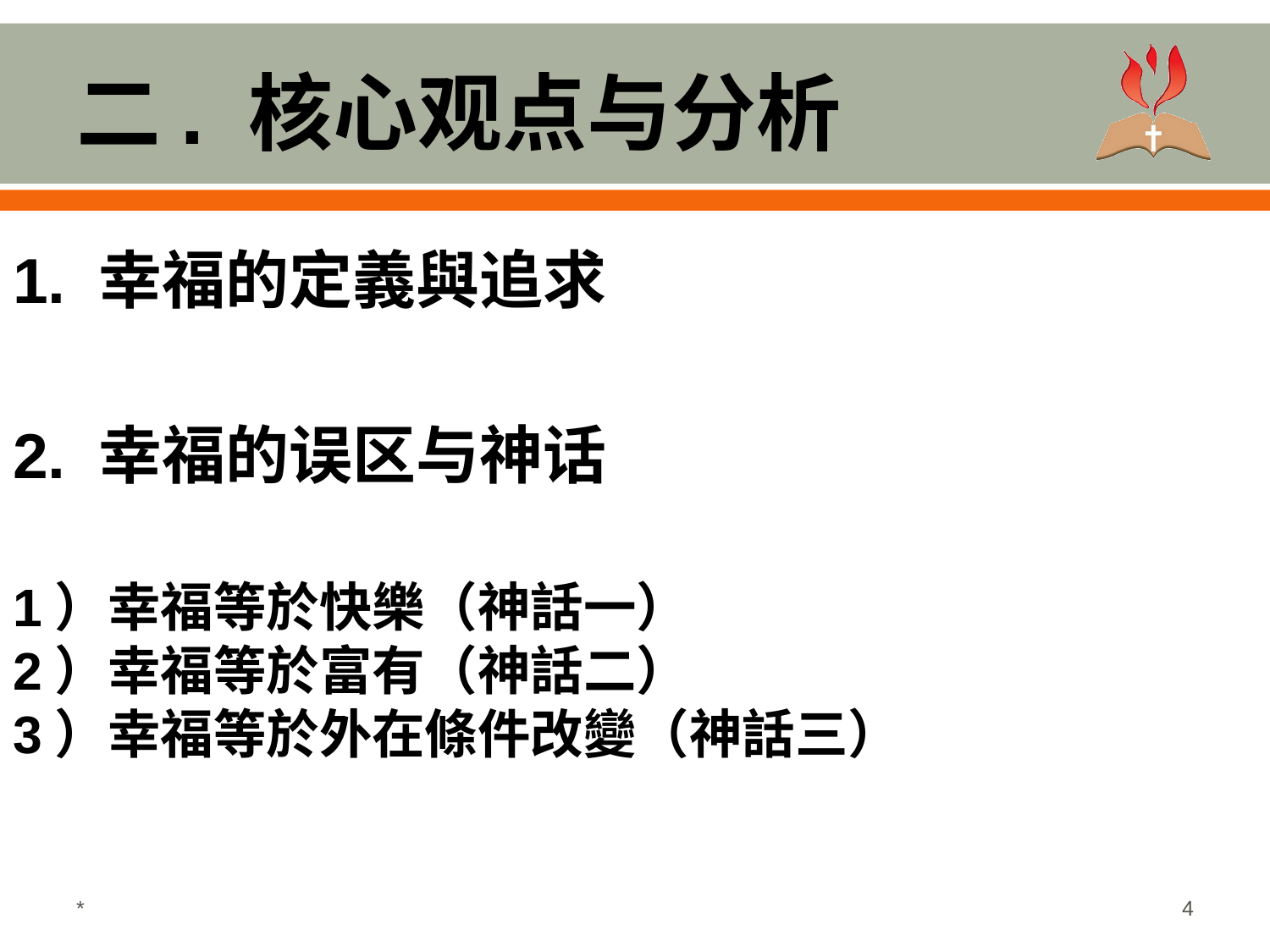

# 二. 核心观点与分析
1. 幸福的定義與追求

2. 幸福的误区与神话

1）幸福等於快樂（神話一）
2）幸福等於富有（神話二）
3）幸福等於外在條件改變（神話三）

*
4